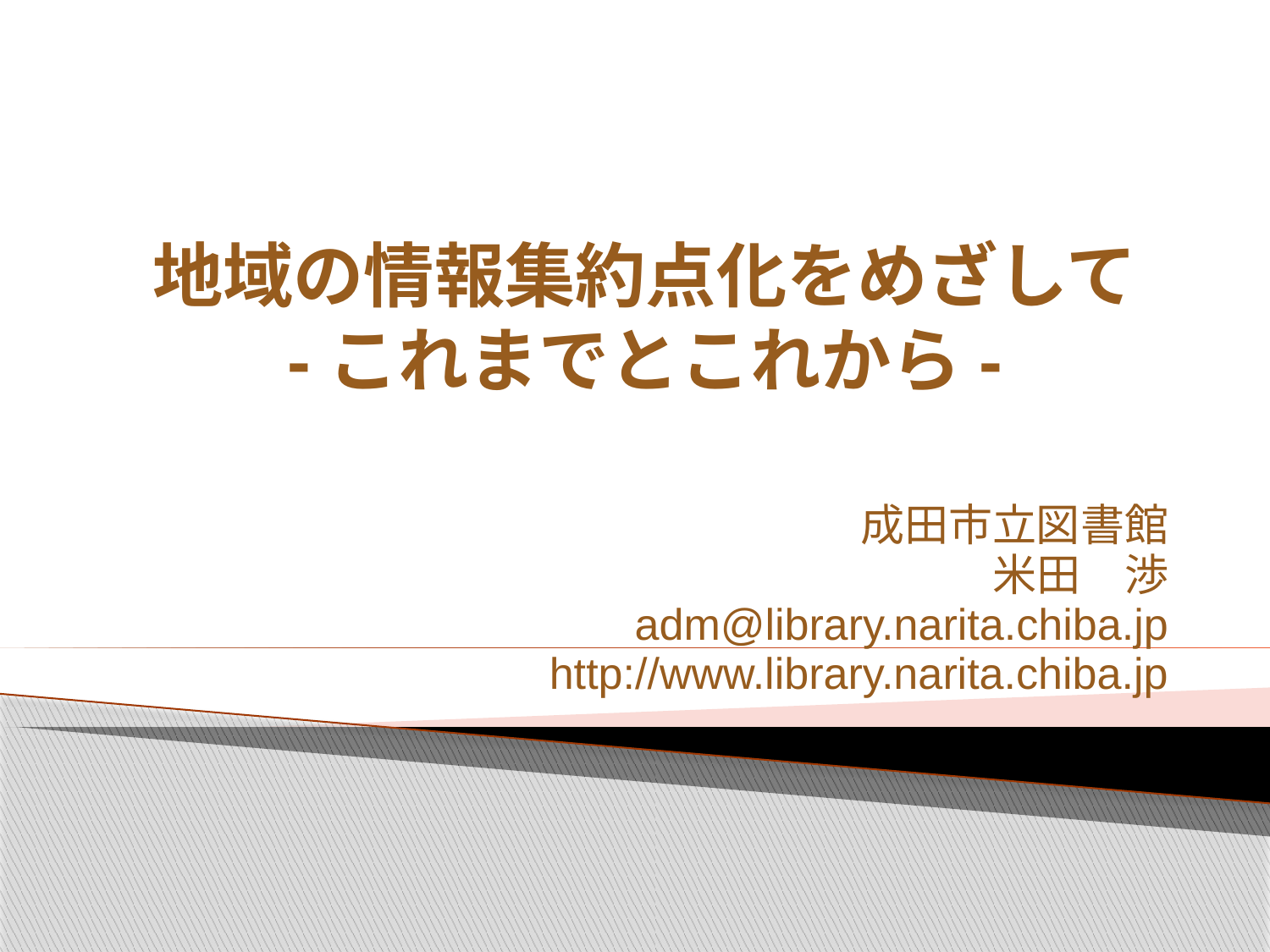

# 地域の情報集約点化をめざして -これまでとこれから-
成田市立図書館
米田　渉
adm@library.narita.chiba.jp
http://www.library.narita.chiba.jp